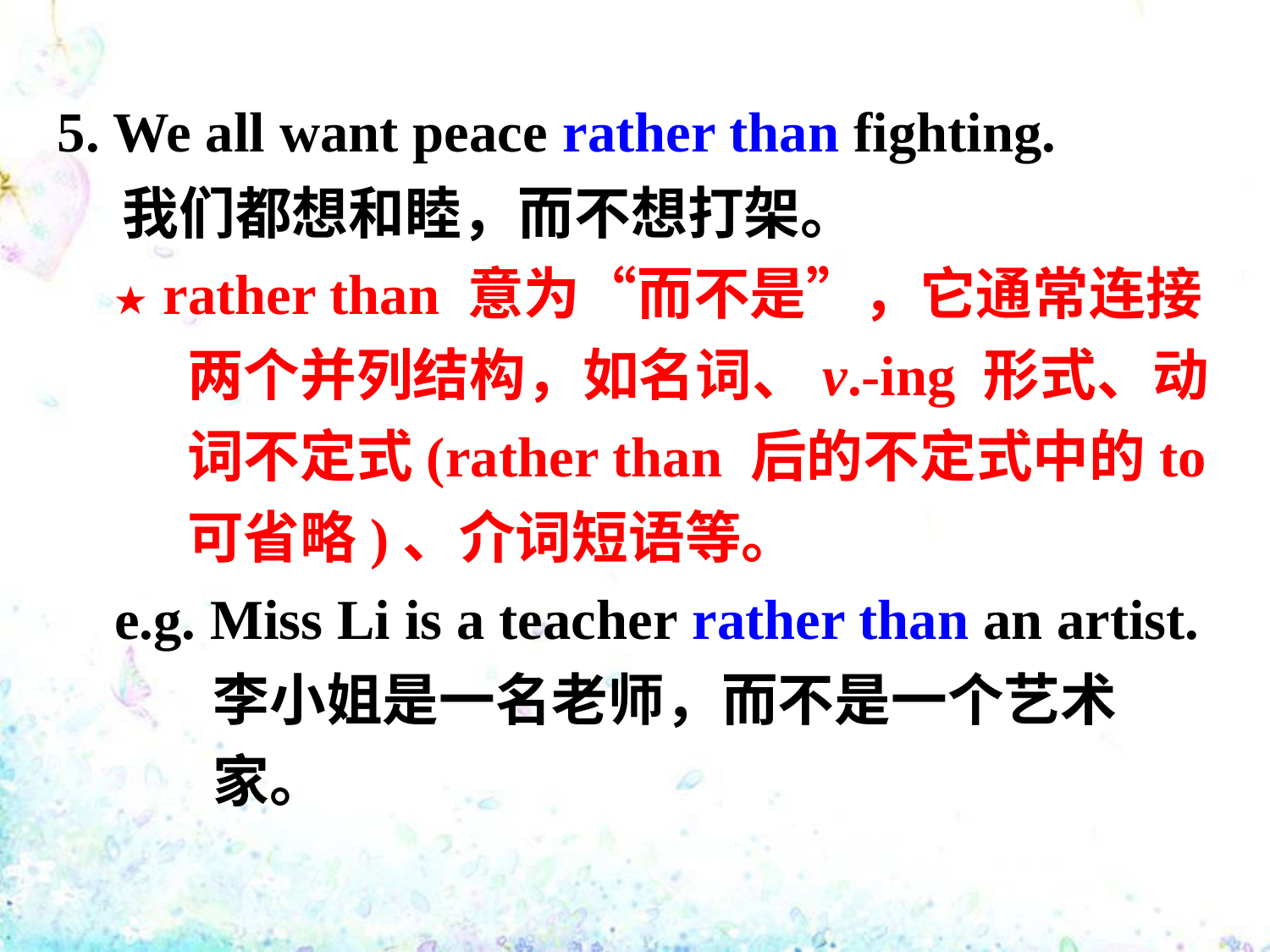

5. We all want peace rather than fighting.
    我们都想和睦，而不想打架。
    ★ rather than 意为“而不是”，它通常连接
         两个并列结构，如名词、v.-ing 形式、动
         词不定式(rather than 后的不定式中的to
         可省略)、介词短语等。
    e.g. Miss Li is a teacher rather than an artist.
           李小姐是一名老师，而不是一个艺术
           家。